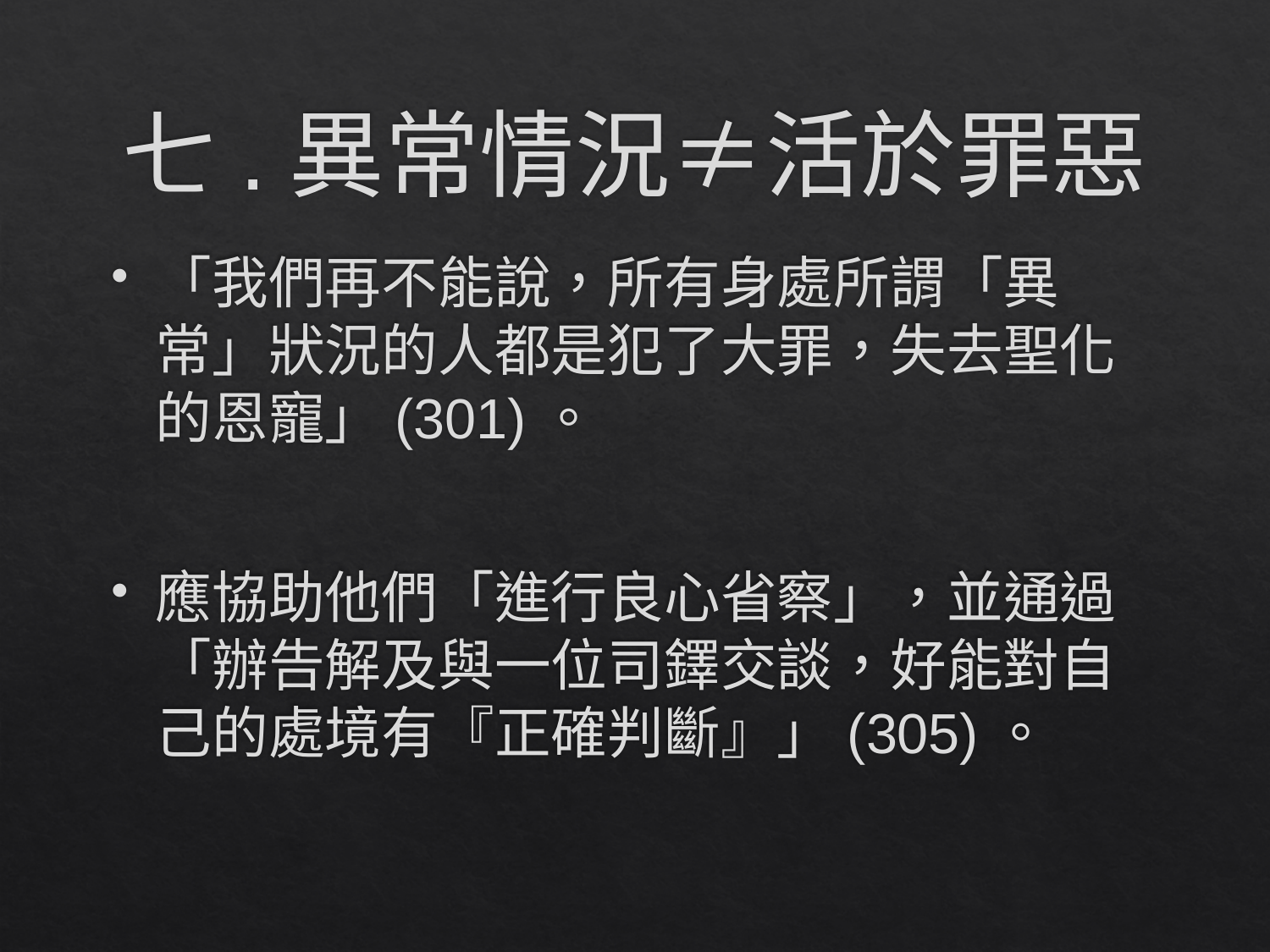

# 七.異常情況≠活於罪惡
「我們再不能說，所有身處所謂「異常」狀況的人都是犯了大罪，失去聖化的恩寵」(301)。

應協助他們「進行良心省察」，並通過「辦告解及與一位司鐸交談，好能對自己的處境有『正確判斷』」(305)。